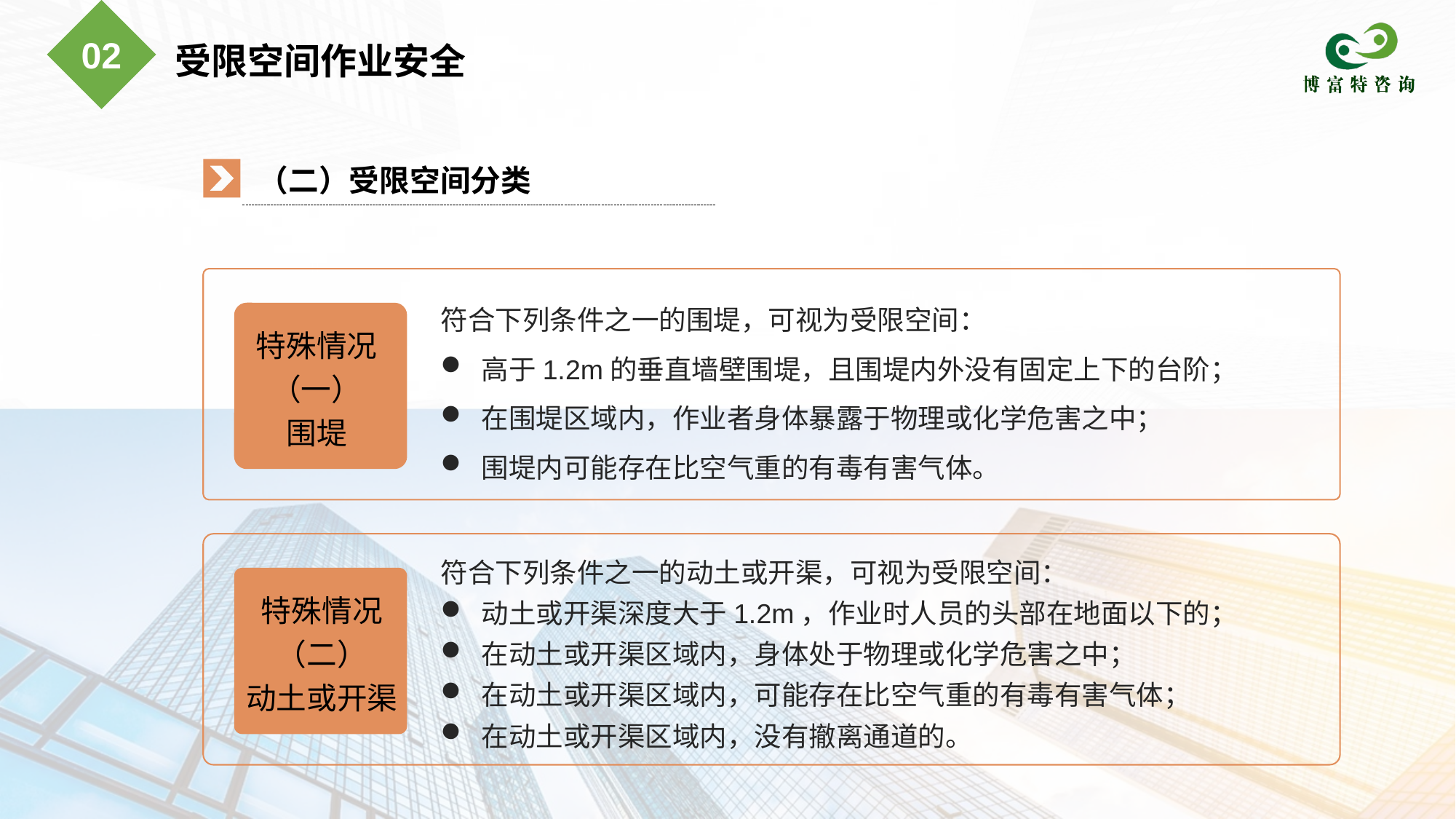

02
受限空间作业安全
（二）受限空间分类

符合下列条件之一的围堤，可视为受限空间：
高于1.2m的垂直墙壁围堤，且围堤内外没有固定上下的台阶；
在围堤区域内，作业者身体暴露于物理或化学危害之中；
围堤内可能存在比空气重的有毒有害气体。

特殊情况（一）
围堤

符合下列条件之一的动土或开渠，可视为受限空间：
动土或开渠深度大于1.2m，作业时人员的头部在地面以下的；
在动土或开渠区域内，身体处于物理或化学危害之中；
在动土或开渠区域内，可能存在比空气重的有毒有害气体；
在动土或开渠区域内，没有撤离通道的。

特殊情况（二）
动土或开渠